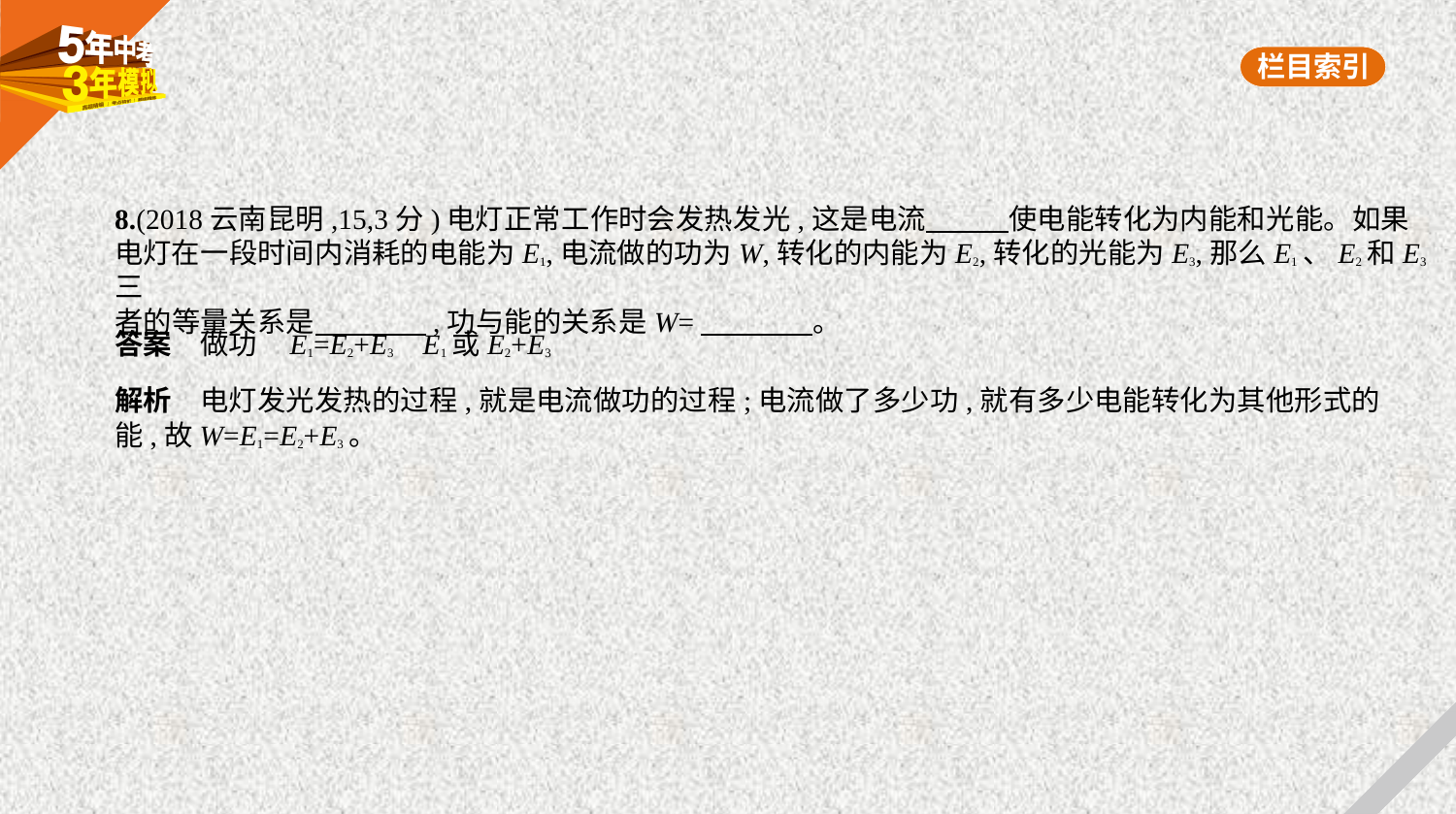

8.(2018云南昆明,15,3分)电灯正常工作时会发热发光,这是电流　　    使电能转化为内能和光能。如果
电灯在一段时间内消耗的电能为E1,电流做的功为W,转化的内能为E2,转化的光能为E3,那么E1、E2和E3三
者的等量关系是　　　    ,功与能的关系是W=　　　    。
答案　做功    E1=E2+E3    E1或E2+E3
解析　电灯发光发热的过程,就是电流做功的过程;电流做了多少功,就有多少电能转化为其他形式的
能,故W=E1=E2+E3。